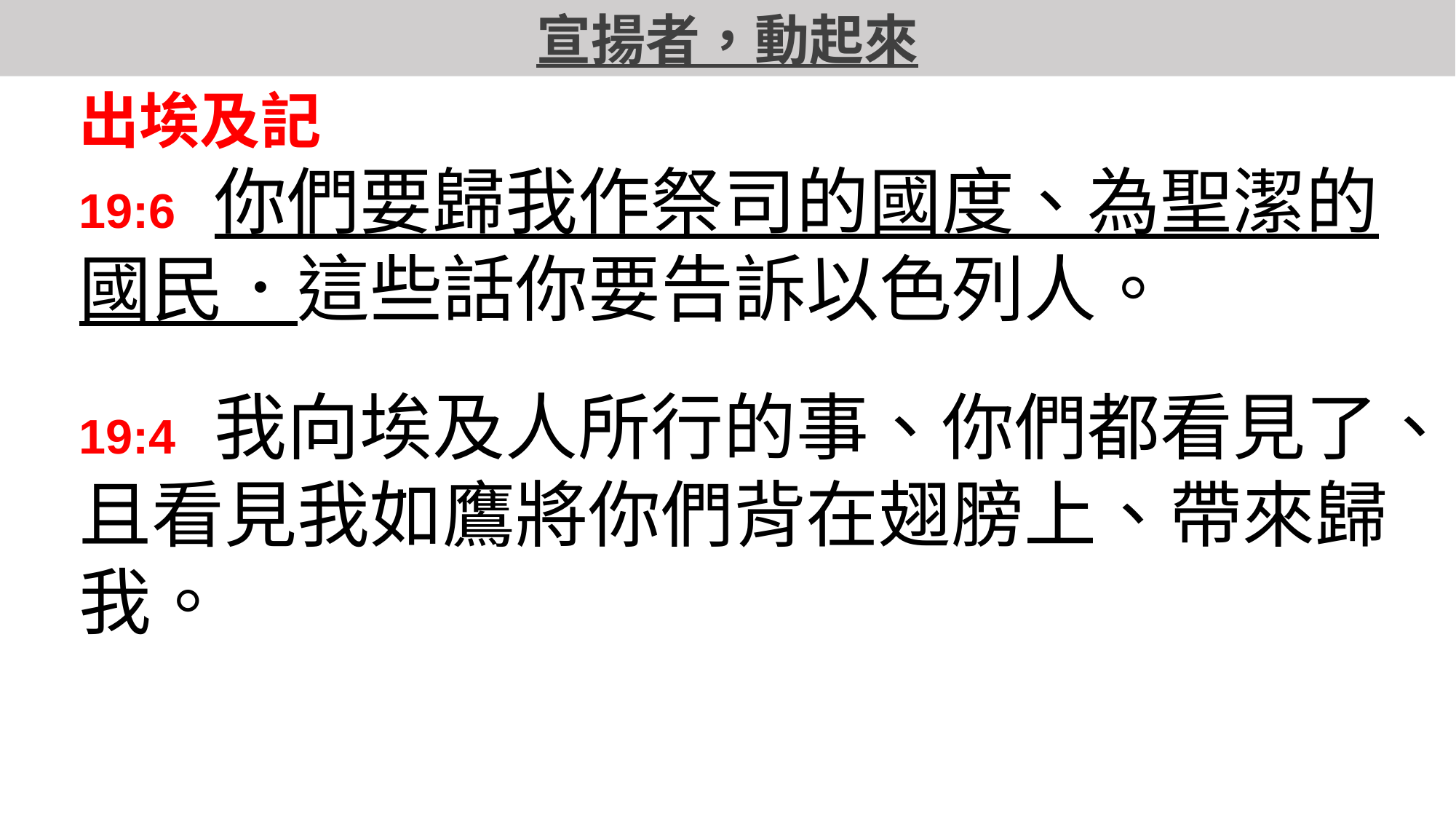

宣揚者，動起來
出埃及記
19:6  你們要歸我作祭司的國度、為聖潔的國民．這些話你要告訴以色列人。

19:4  我向埃及人所行的事、你們都看見了、且看見我如鷹將你們背在翅膀上、帶來歸我。